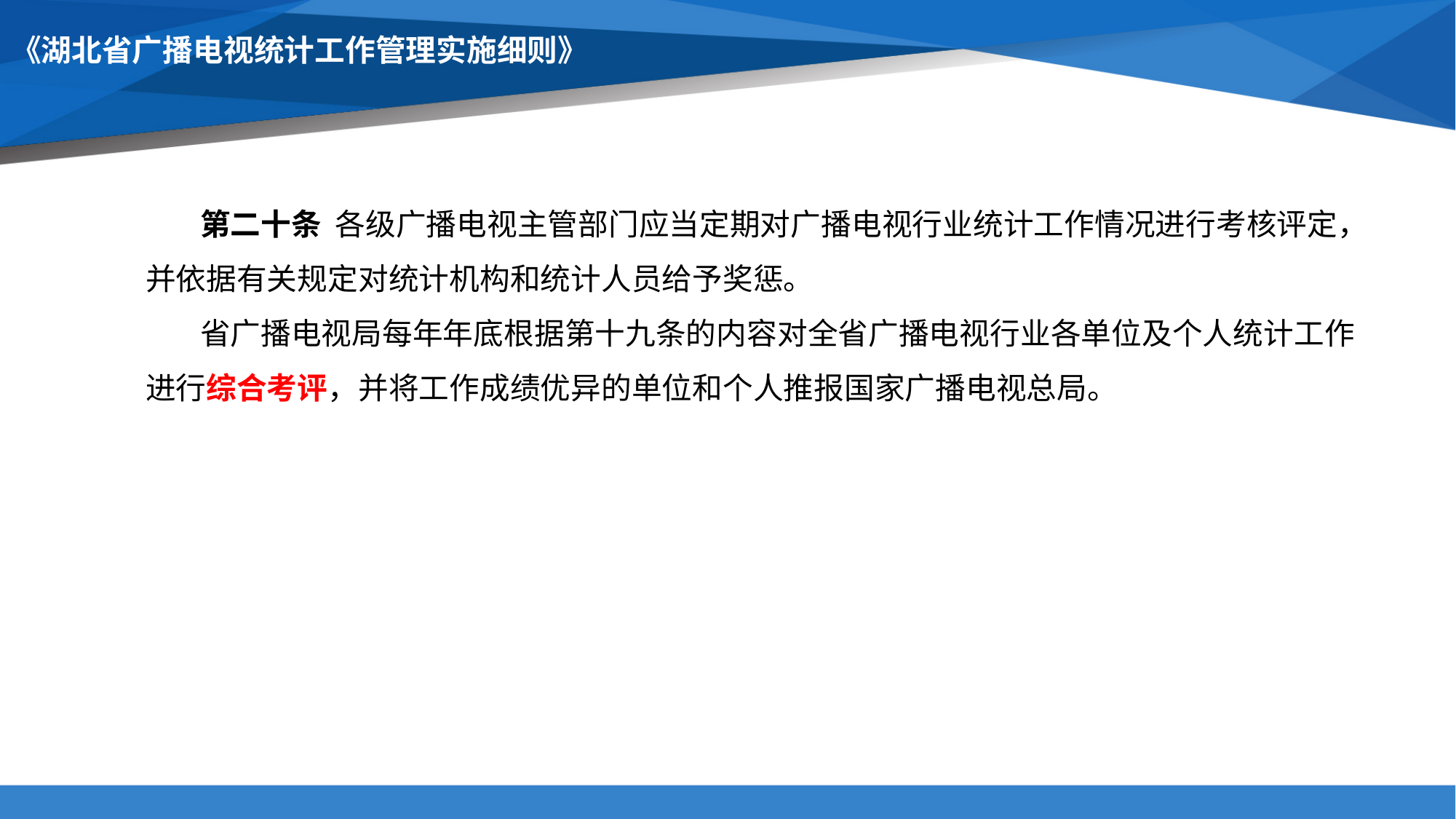

# 《湖北省广播电视统计工作管理实施细则》
第二十条  各级广播电视主管部门应当定期对广播电视行业统计工作情况进行考核评定，并依据有关规定对统计机构和统计人员给予奖惩。
省广播电视局每年年底根据第十九条的内容对全省广播电视行业各单位及个人统计工作进行综合考评，并将工作成绩优异的单位和个人推报国家广播电视总局。